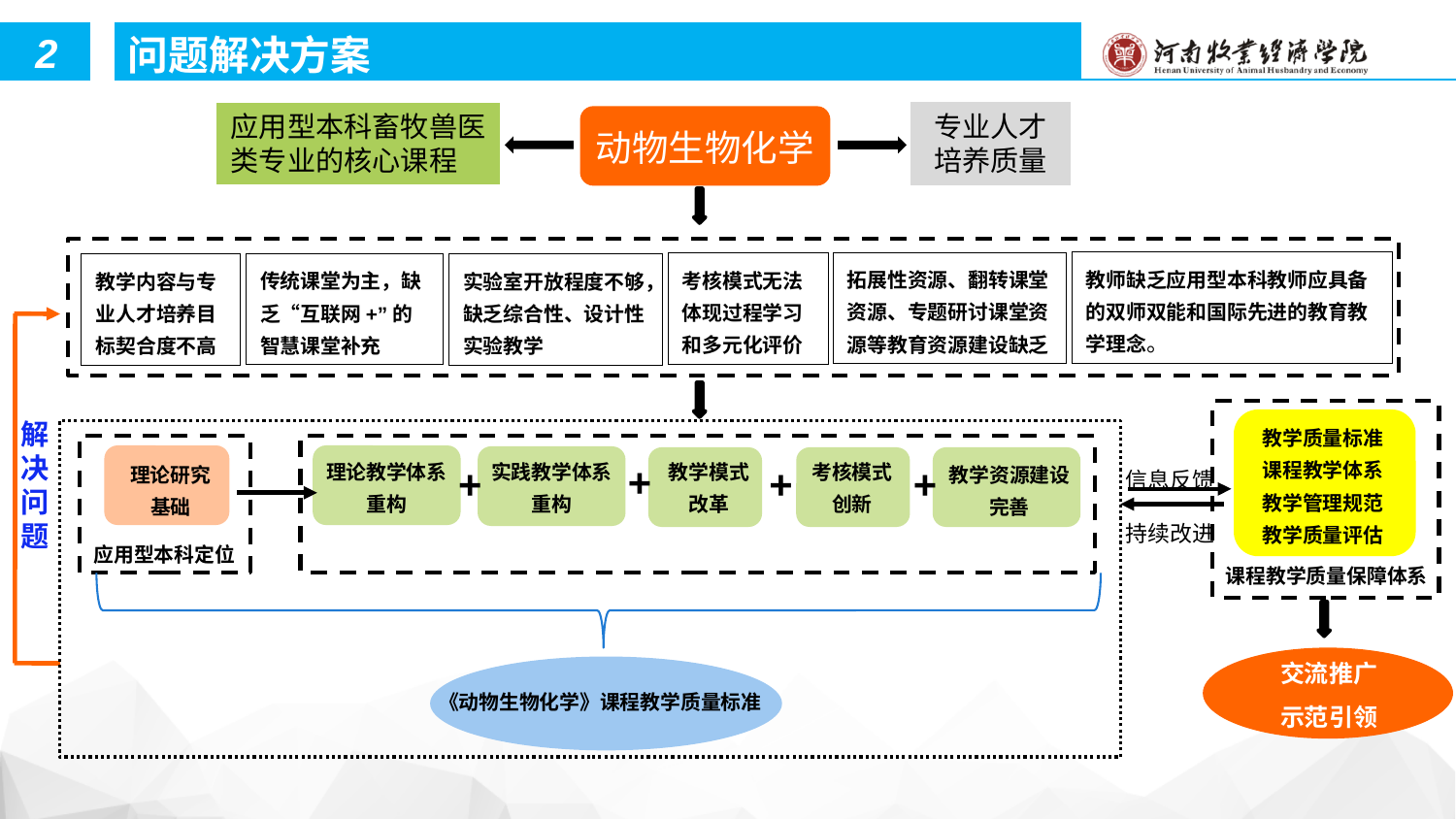

2
问题解决方案
应用型本科畜牧兽医类专业的核心课程
专业人才培养质量

动物生物化学

教师缺乏应用型本科教师应具备的双师双能和国际先进的教育教学理念。
拓展性资源、翻转课堂资源、专题研讨课堂资源等教育资源建设缺乏
考核模式无法体现过程学习和多元化评价
传统课堂为主，缺乏“互联网+”的智慧课堂补充
教学内容与专
业人才培养目
标契合度不高
实验室开放程度不够，缺乏综合性、设计性实验教学

解决问题

教学质量标准
课程教学体系
教学管理规范
教学质量评估

信息反馈
持续改进

理论教学体系
重构
实践教学体系
重构
教学模式
改革
考核模式
创新

理论研究
基础

教学资源建设
完善

+
+
+
+
应用型本科定位
课程教学质量保障体系

交流推广
示范引领

《动物生物化学》课程教学质量标准